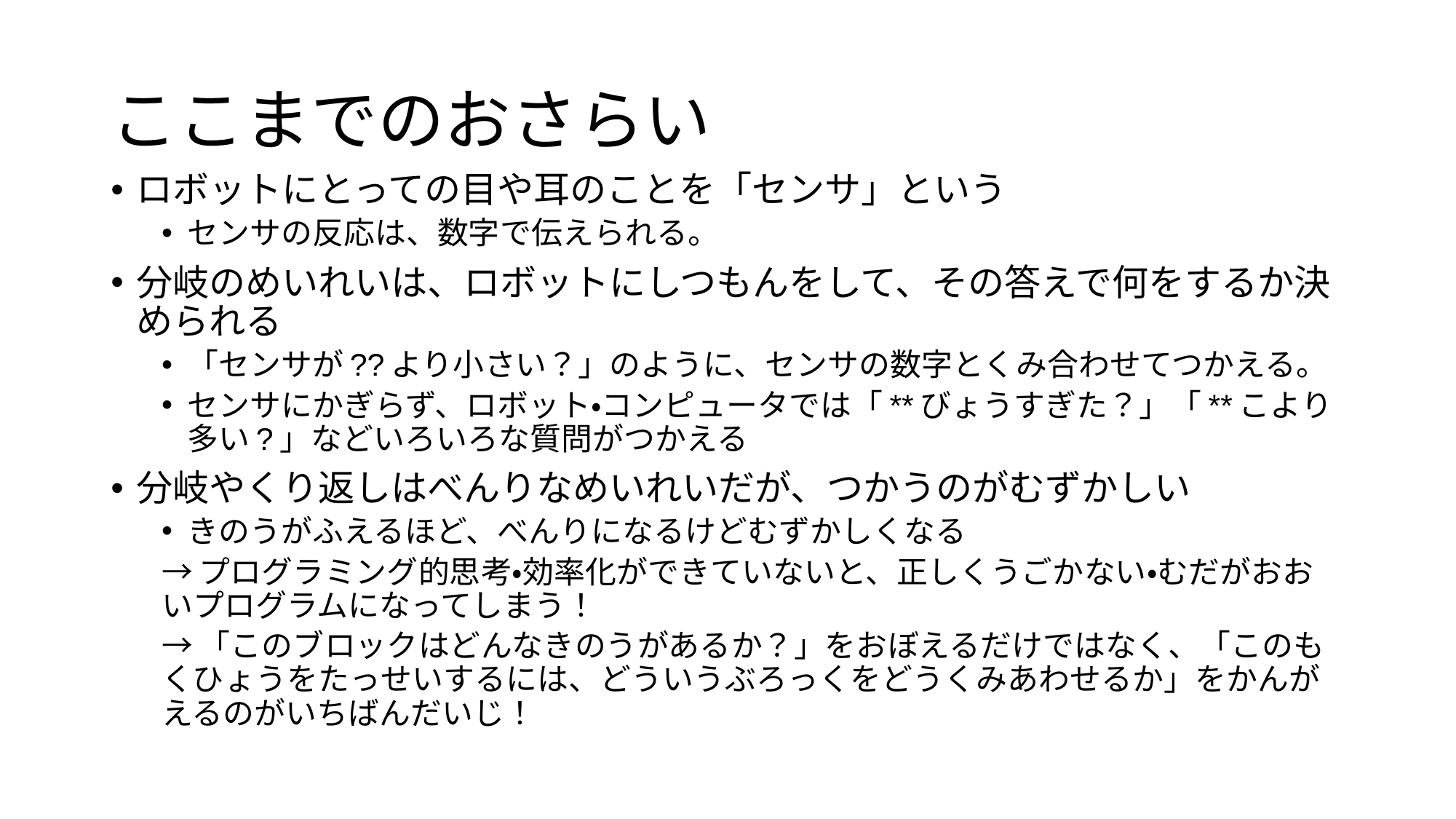

# ここまでのおさらい
ロボットにとっての目や耳のことを「センサ」という
センサの反応は、数字で伝えられる。
分岐のめいれいは、ロボットにしつもんをして、その答えで何をするか決められる
「センサが??より小さい？」のように、センサの数字とくみ合わせてつかえる。
センサにかぎらず、ロボット・コンピュータでは「**びょうすぎた？」「**こより多い?」などいろいろな質問がつかえる
分岐やくり返しはべんりなめいれいだが、つかうのがむずかしい
きのうがふえるほど、べんりになるけどむずかしくなる
→プログラミング的思考・効率化ができていないと、正しくうごかない・むだがおおいプログラムになってしまう！
→「このブロックはどんなきのうがあるか？」をおぼえるだけではなく、「このもくひょうをたっせいするには、どういうぶろっくをどうくみあわせるか」をかんがえるのがいちばんだいじ！